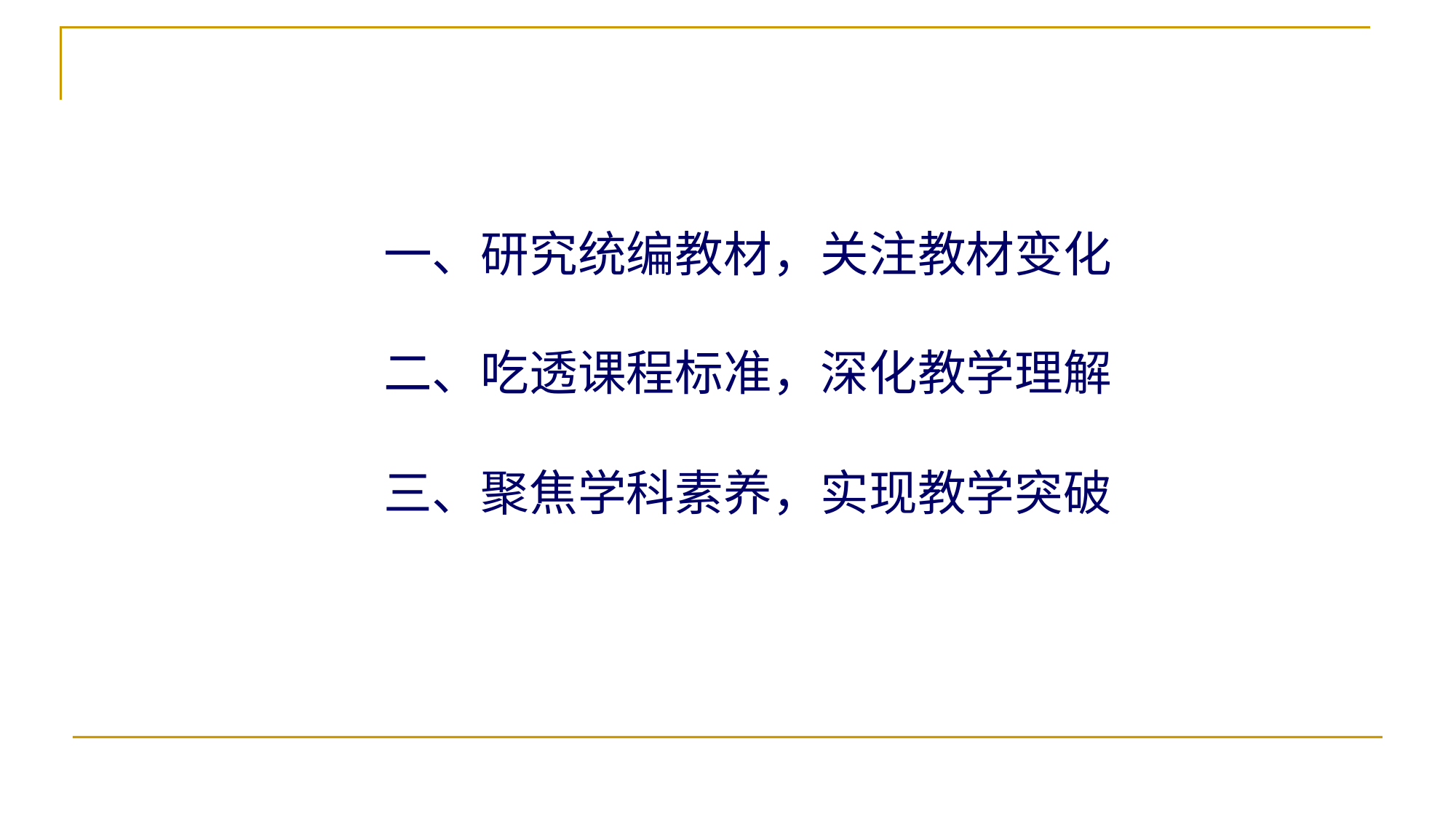

一、研究统编教材，关注教材变化
二、吃透课程标准，深化教学理解
三、聚焦学科素养，实现教学突破